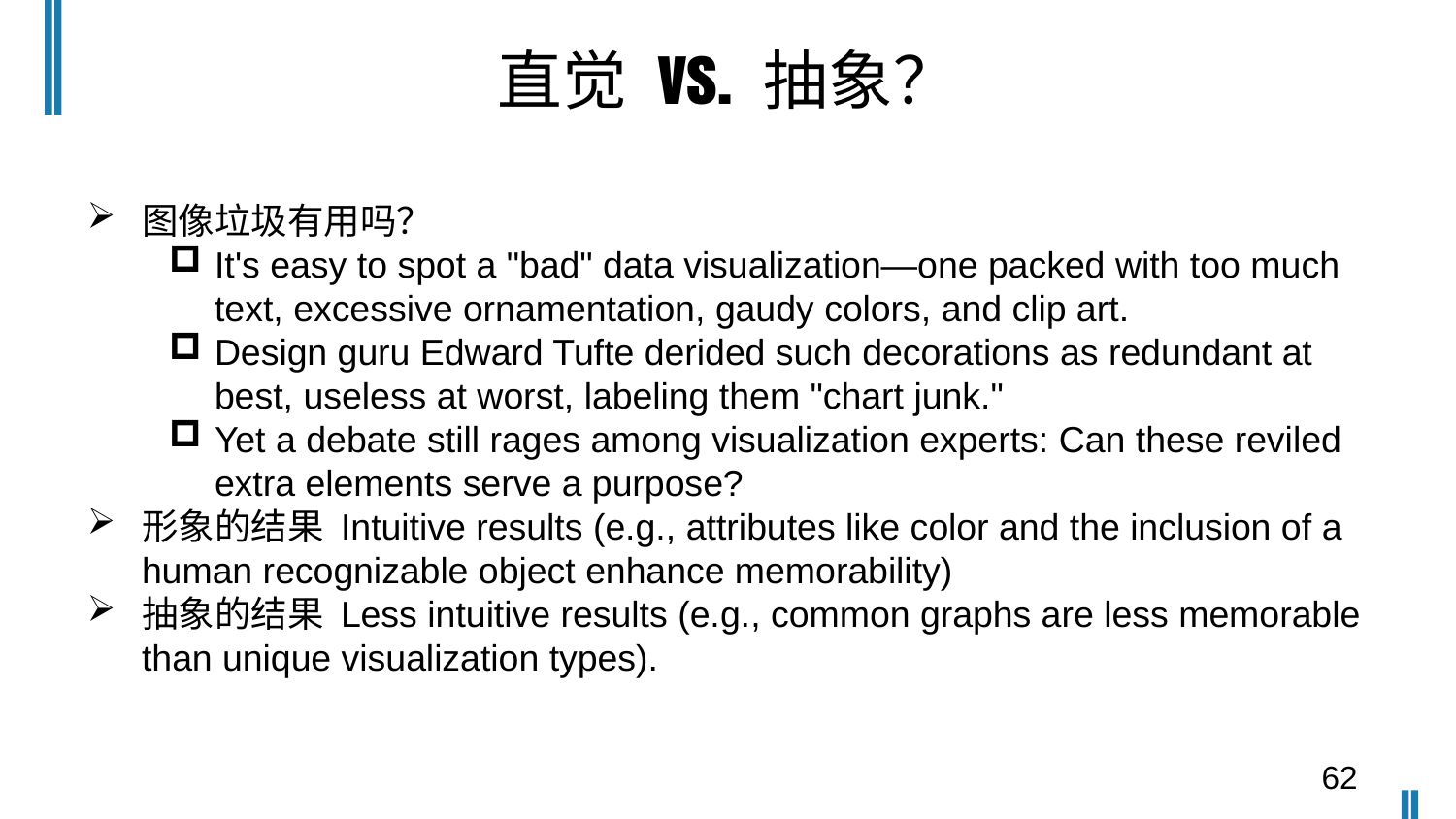

# 直觉 vs. 抽象？
图像垃圾有用吗？
It's easy to spot a "bad" data visualization—one packed with too much text, excessive ornamentation, gaudy colors, and clip art.
Design guru Edward Tufte derided such decorations as redundant at best, useless at worst, labeling them "chart junk."
Yet a debate still rages among visualization experts: Can these reviled extra elements serve a purpose?
形象的结果 Intuitive results (e.g., attributes like color and the inclusion of a human recognizable object enhance memorability)
抽象的结果 Less intuitive results (e.g., common graphs are less memorable than unique visualization types).
62